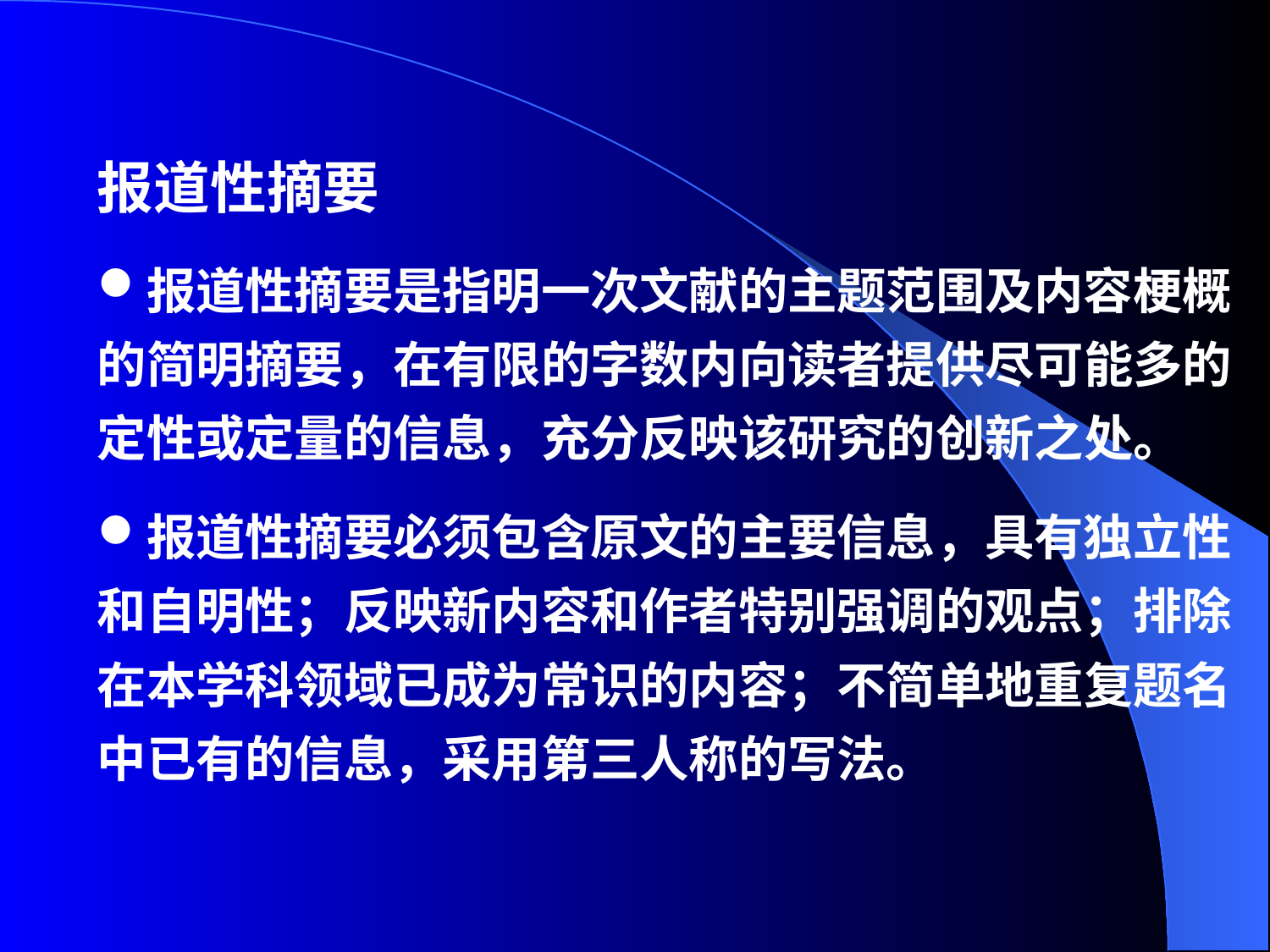

报道性摘要
报道性摘要是指明一次文献的主题范围及内容梗概的简明摘要，在有限的字数内向读者提供尽可能多的定性或定量的信息，充分反映该研究的创新之处。
报道性摘要必须包含原文的主要信息，具有独立性和自明性；反映新内容和作者特别强调的观点；排除在本学科领域已成为常识的内容；不简单地重复题名中已有的信息，采用第三人称的写法。